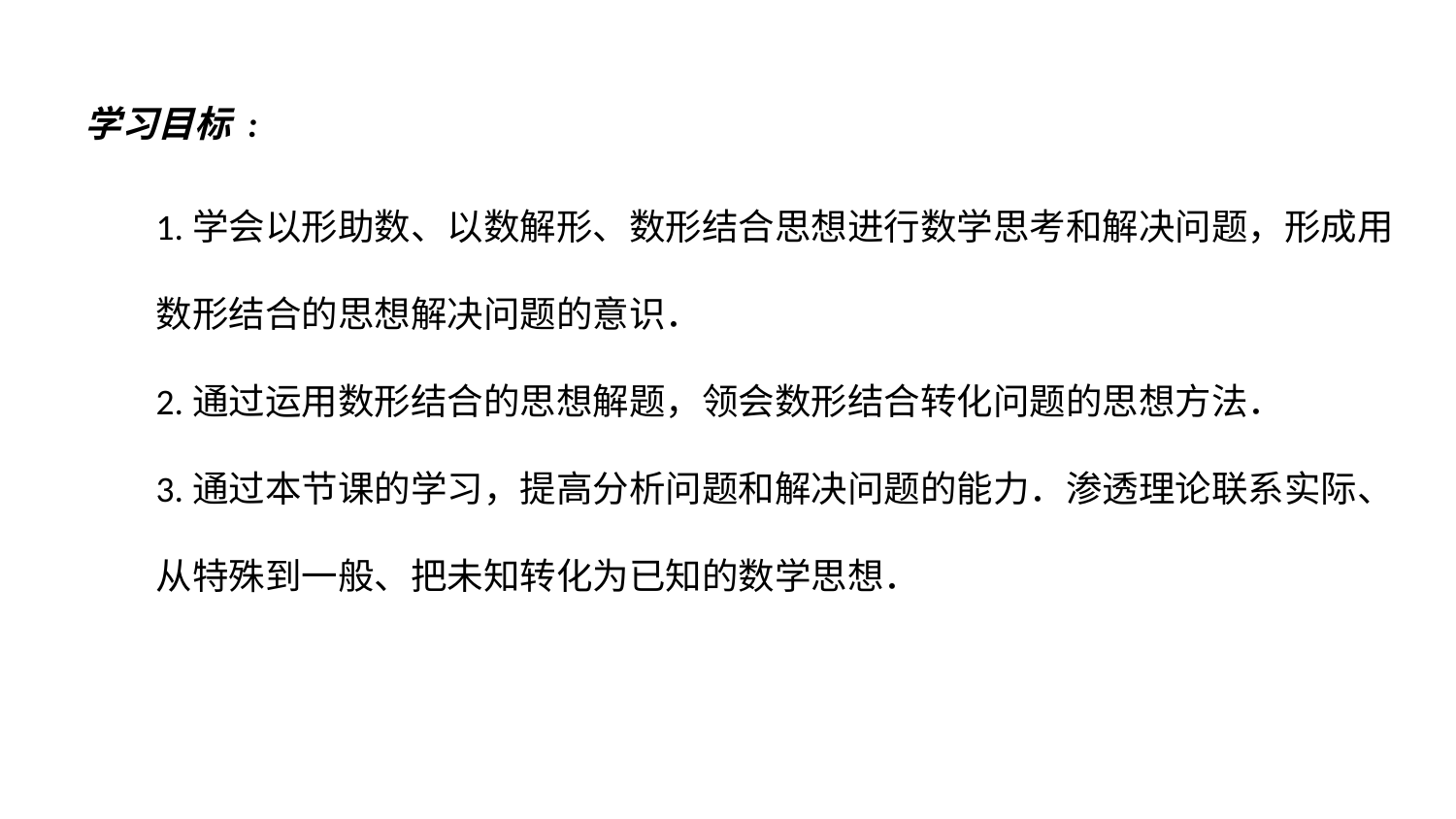

学习目标 :
1.学会以形助数、以数解形、数形结合思想进行数学思考和解决问题，形成用数形结合的思想解决问题的意识．
2.通过运用数形结合的思想解题，领会数形结合转化问题的思想方法．
3.通过本节课的学习，提高分析问题和解决问题的能力．渗透理论联系实际、从特殊到一般、把未知转化为已知的数学思想．